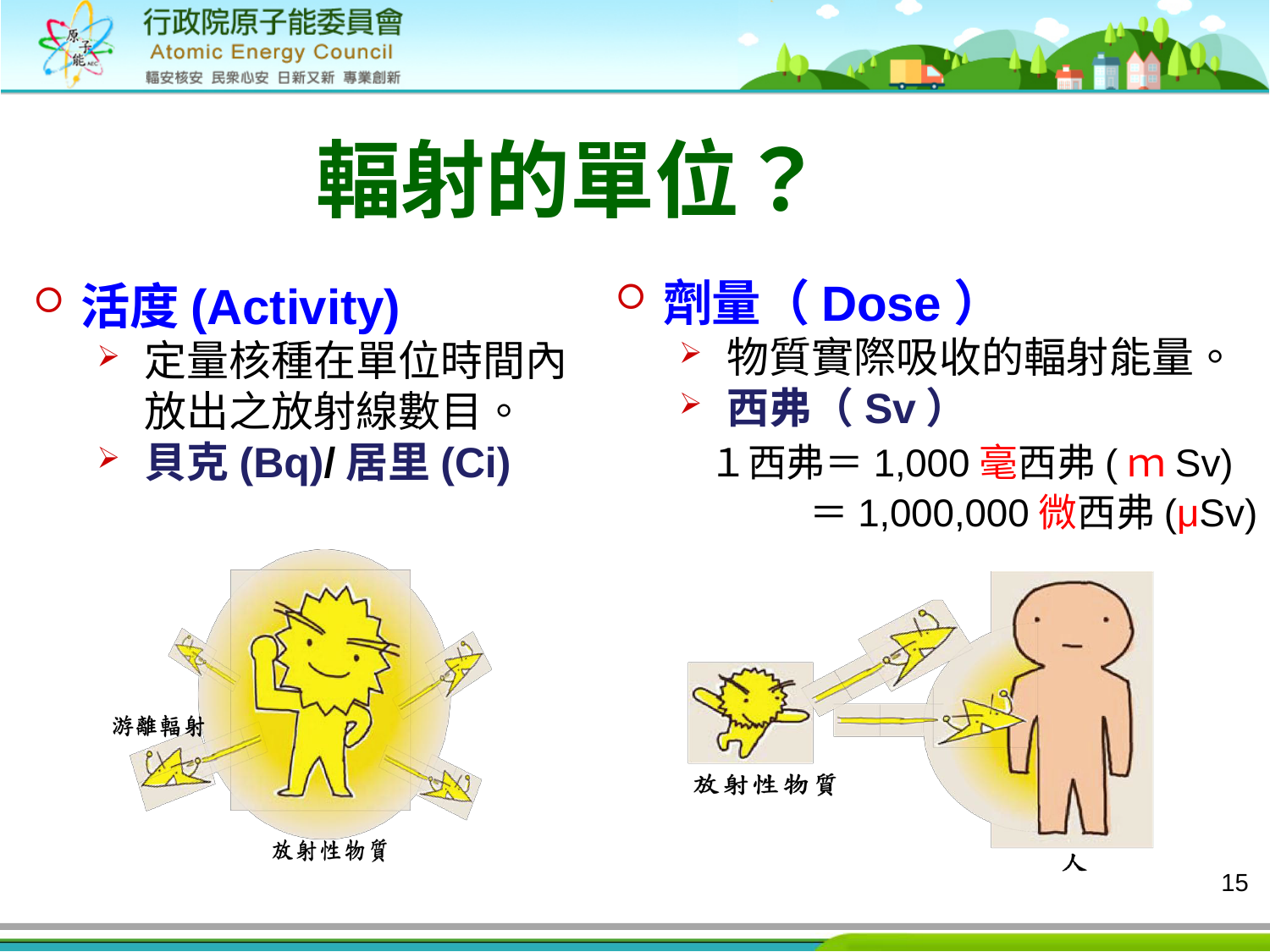

15
輻射的單位？

劑量（Dose）
物質實際吸收的輻射能量。
西弗（Sv）
  １西弗＝1,000毫西弗(ｍSv)
              ＝1,000,000微西弗(μSv)
活度(Activity)
定量核種在單位時間內放出之放射線數目。
貝克(Bq)/居里(Ci)